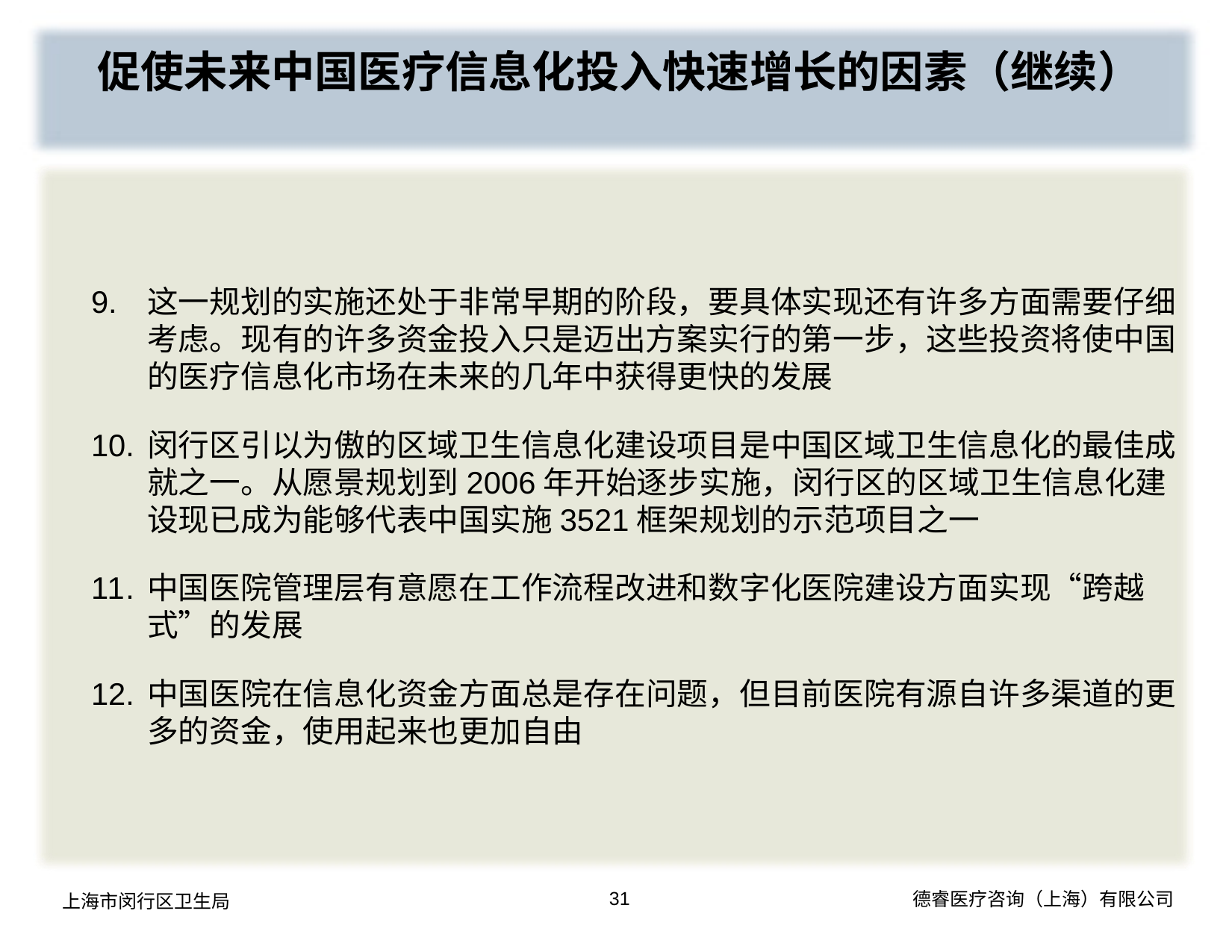

促使未来中国医疗信息化投入快速增长的因素（继续）
这一规划的实施还处于非常早期的阶段，要具体实现还有许多方面需要仔细考虑。现有的许多资金投入只是迈出方案实行的第一步，这些投资将使中国的医疗信息化市场在未来的几年中获得更快的发展
闵行区引以为傲的区域卫生信息化建设项目是中国区域卫生信息化的最佳成就之一。从愿景规划到2006年开始逐步实施，闵行区的区域卫生信息化建设现已成为能够代表中国实施3521框架规划的示范项目之一
中国医院管理层有意愿在工作流程改进和数字化医院建设方面实现“跨越式”的发展
中国医院在信息化资金方面总是存在问题，但目前医院有源自许多渠道的更多的资金，使用起来也更加自由
31